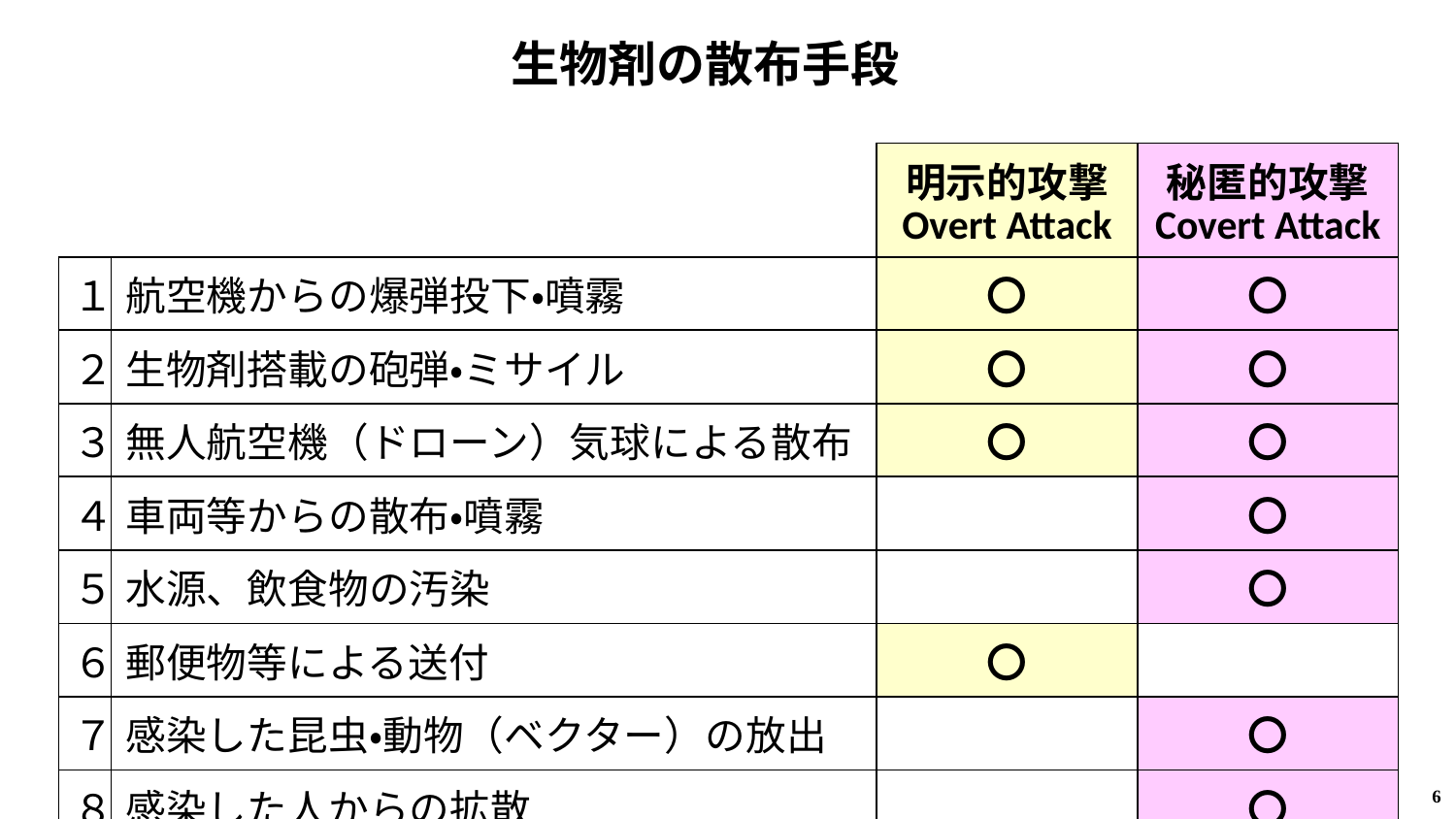

生物剤の散布手段
|  |  | 明示的攻撃 Overt Attack | 秘匿的攻撃 Covert Attack |
| --- | --- | --- | --- |
| １ | 航空機からの爆弾投下・噴霧 | 〇 | 〇 |
| ２ | 生物剤搭載の砲弾・ミサイル | 〇 | 〇 |
| ３ | 無人航空機（ドローン）気球による散布 | 〇 | 〇 |
| ４ | 車両等からの散布・噴霧 |  | 〇 |
| ５ | 水源、飲食物の汚染 |  | 〇 |
| ６ | 郵便物等による送付 | 〇 |  |
| ７ | 感染した昆虫・動物（ベクター）の放出 |  | 〇 |
| ８ | 感染した人からの拡散 |  | 〇 |
6